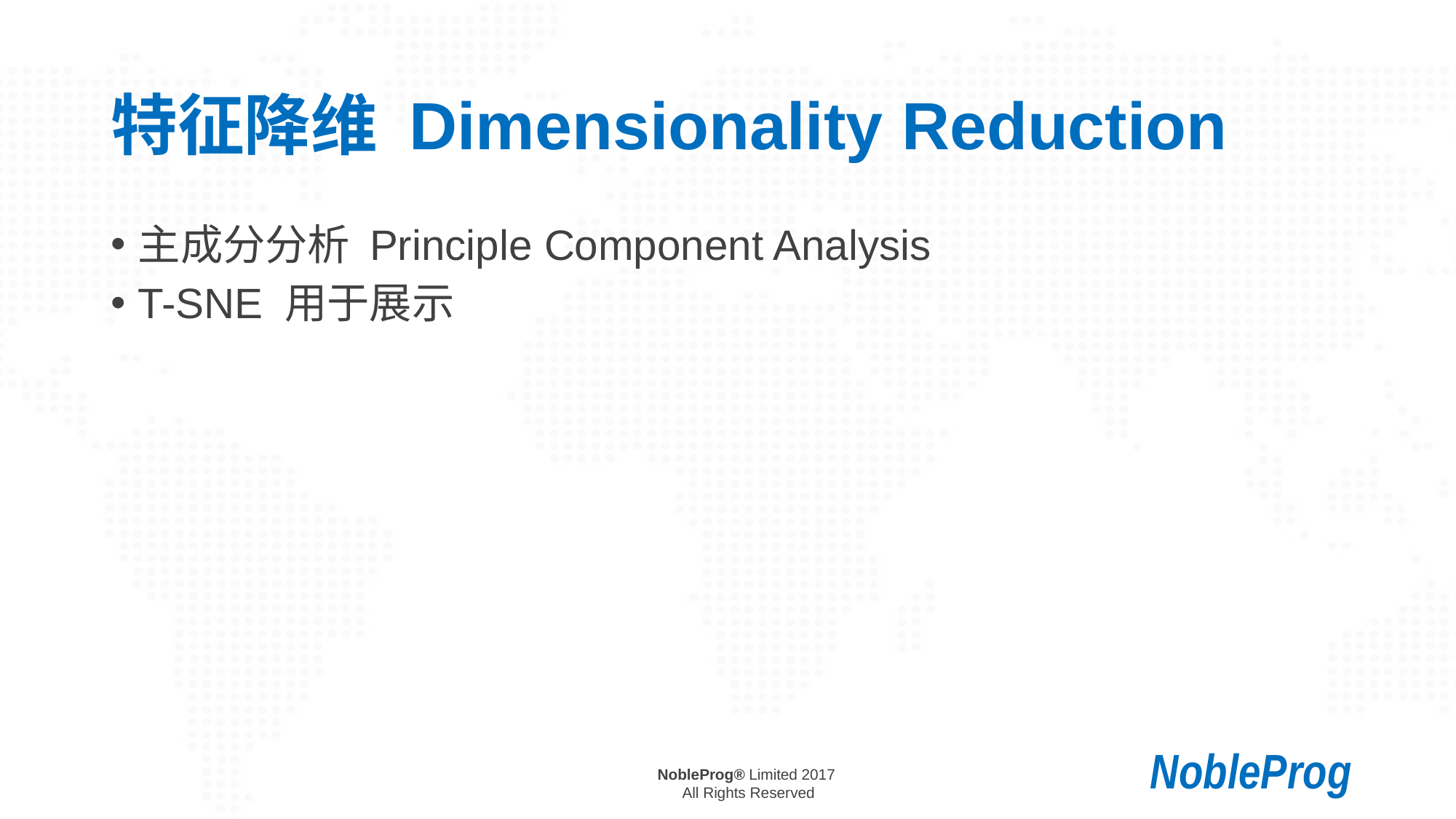

# 特征降维 Dimensionality Reduction
主成分分析 Principle Component Analysis
T-SNE 用于展示